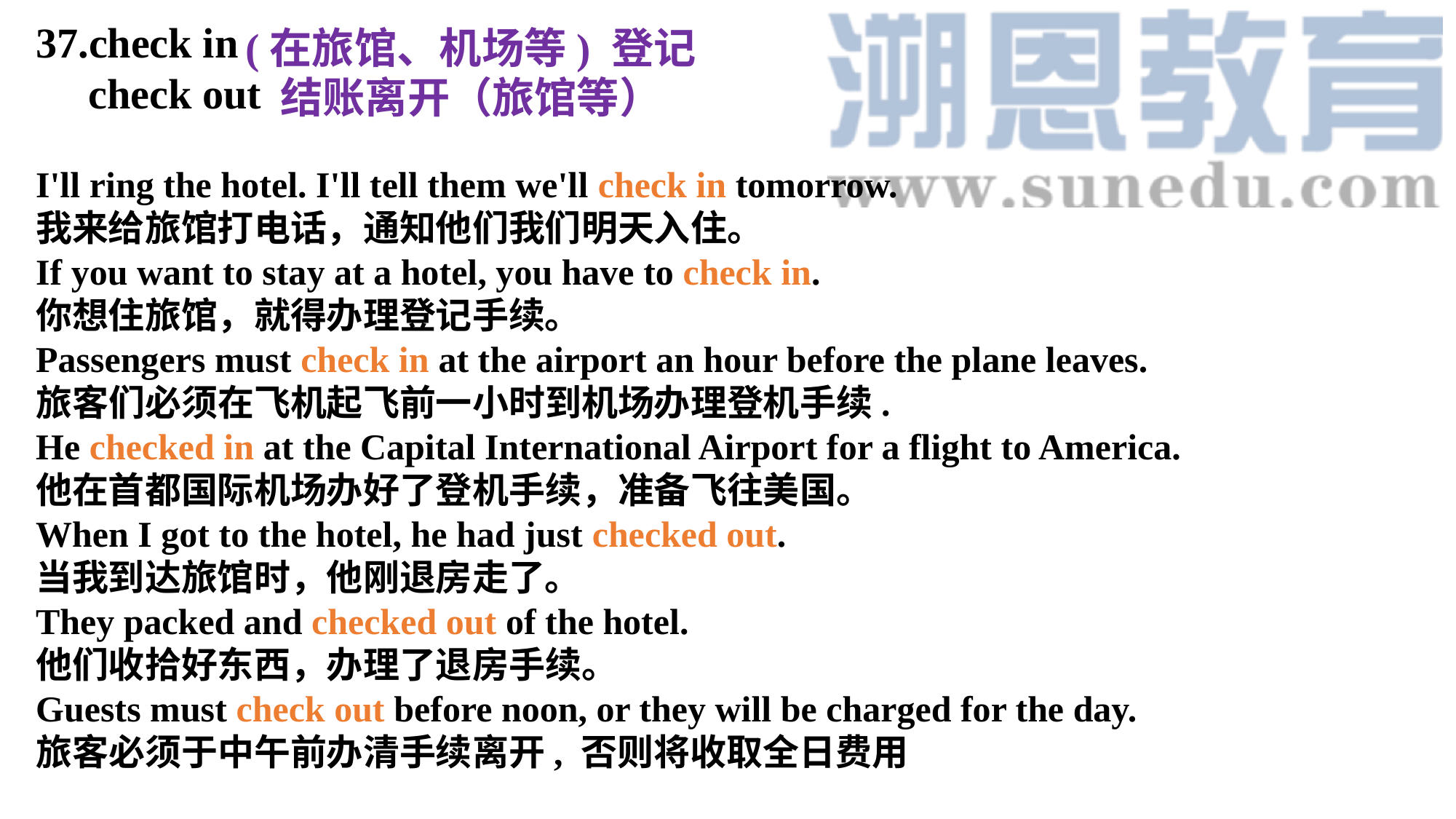

37.check in
     check out

I'll ring the hotel. I'll tell them we'll check in tomorrow.
我来给旅馆打电话，通知他们我们明天入住。
If you want to stay at a hotel, you have to check in.
你想住旅馆，就得办理登记手续。
Passengers must check in at the airport an hour before the plane leaves.
旅客们必须在飞机起飞前一小时到机场办理登机手续.
He checked in at the Capital International Airport for a flight to America.
他在首都国际机场办好了登机手续，准备飞往美国。
When I got to the hotel, he had just checked out.
当我到达旅馆时，他刚退房走了。
They packed and checked out of the hotel.
他们收拾好东西，办理了退房手续。
Guests must check out before noon, or they will be charged for the day.
旅客必须于中午前办清手续离开, 否则将收取全日费用
(在旅馆、机场等) 登记
结账离开（旅馆等）